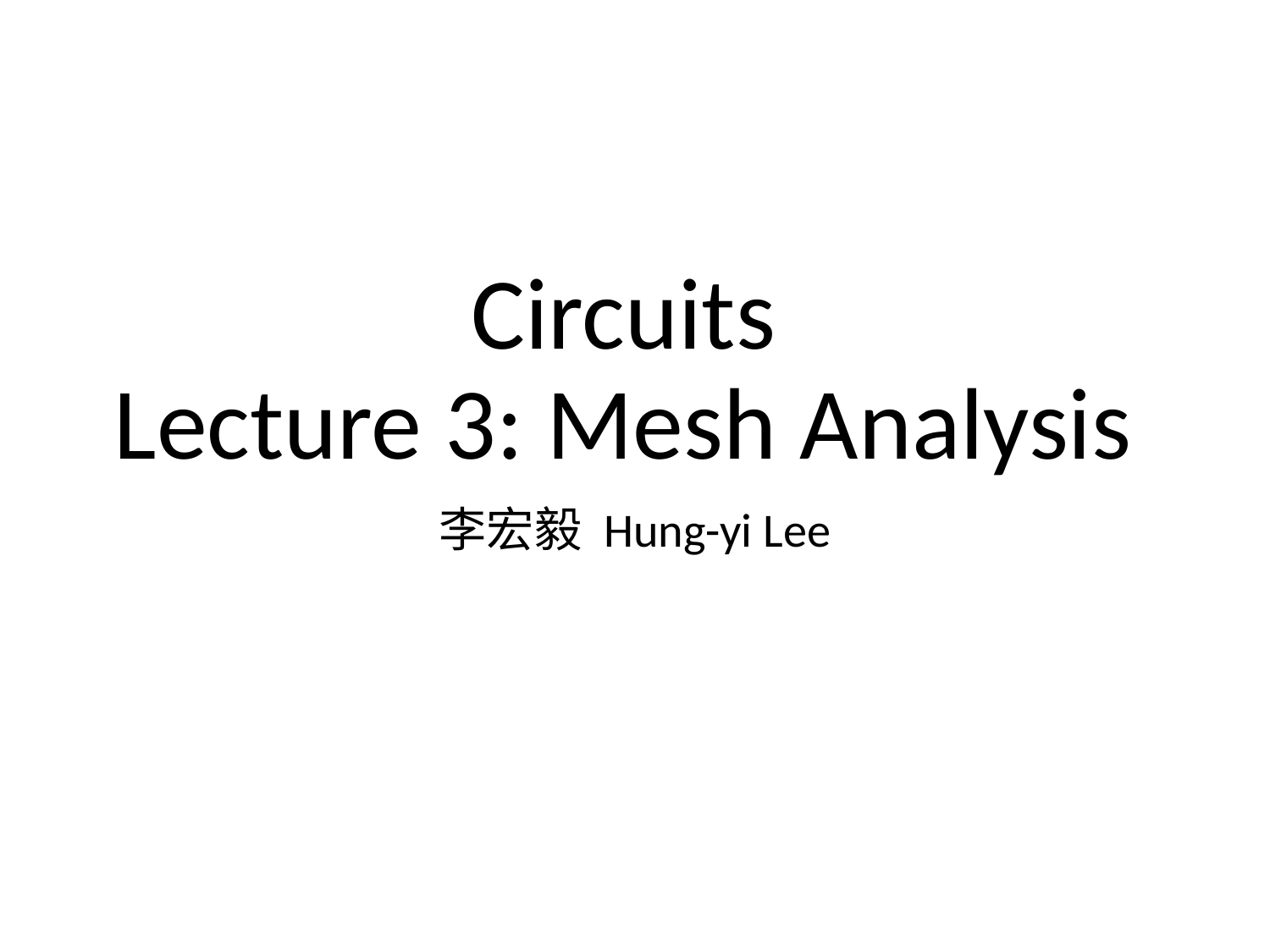

# Circuits Lecture 3: Mesh Analysis
李宏毅 Hung-yi Lee